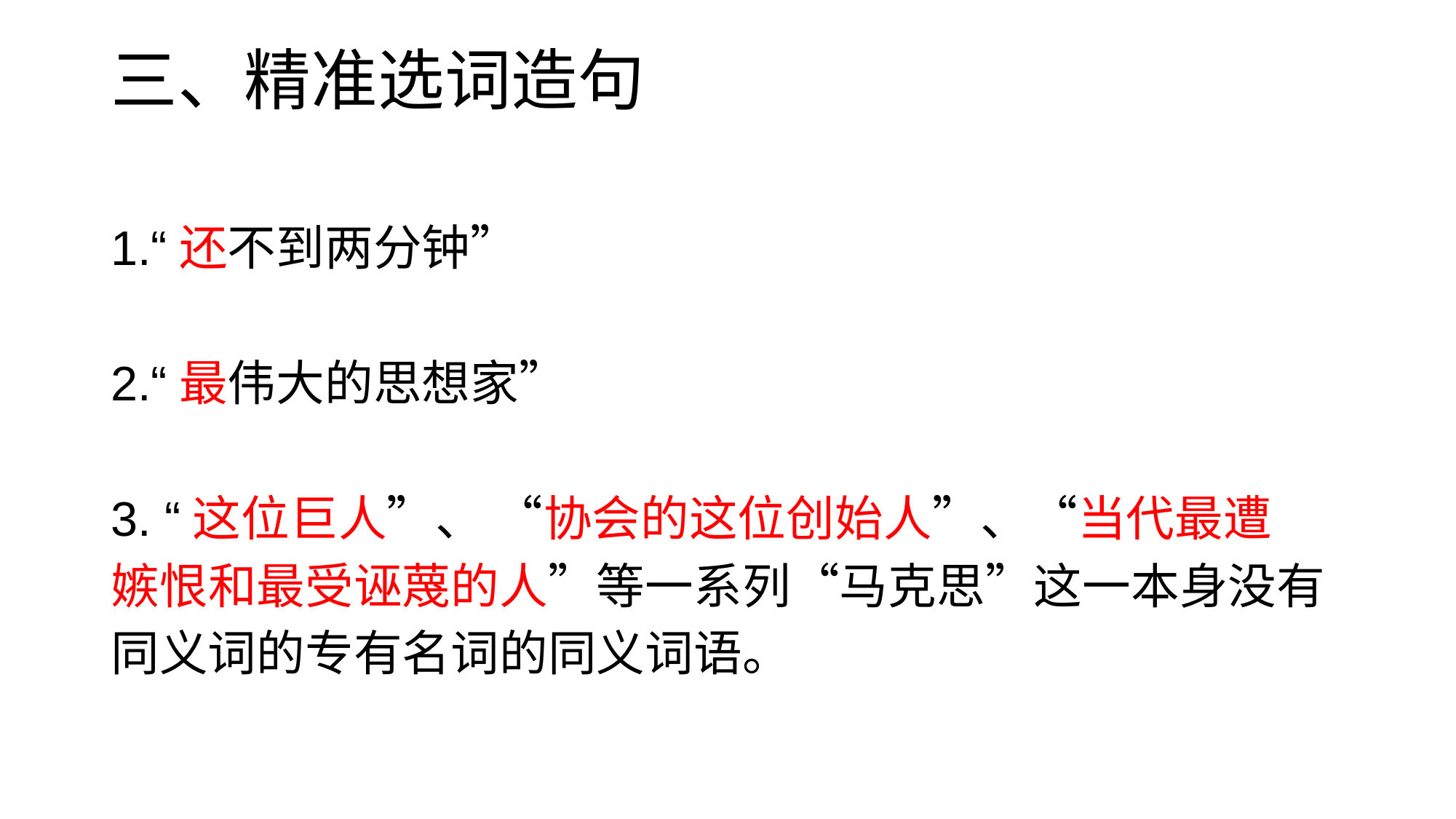

# 三、精准选词造句
1.“还不到两分钟”

2.“最伟大的思想家”

3. “这位巨人”、 “协会的这位创始人”、“当代最遭
嫉恨和最受诬蔑的人”等一系列“马克思”这一本身没有
同义词的专有名词的同义词语。